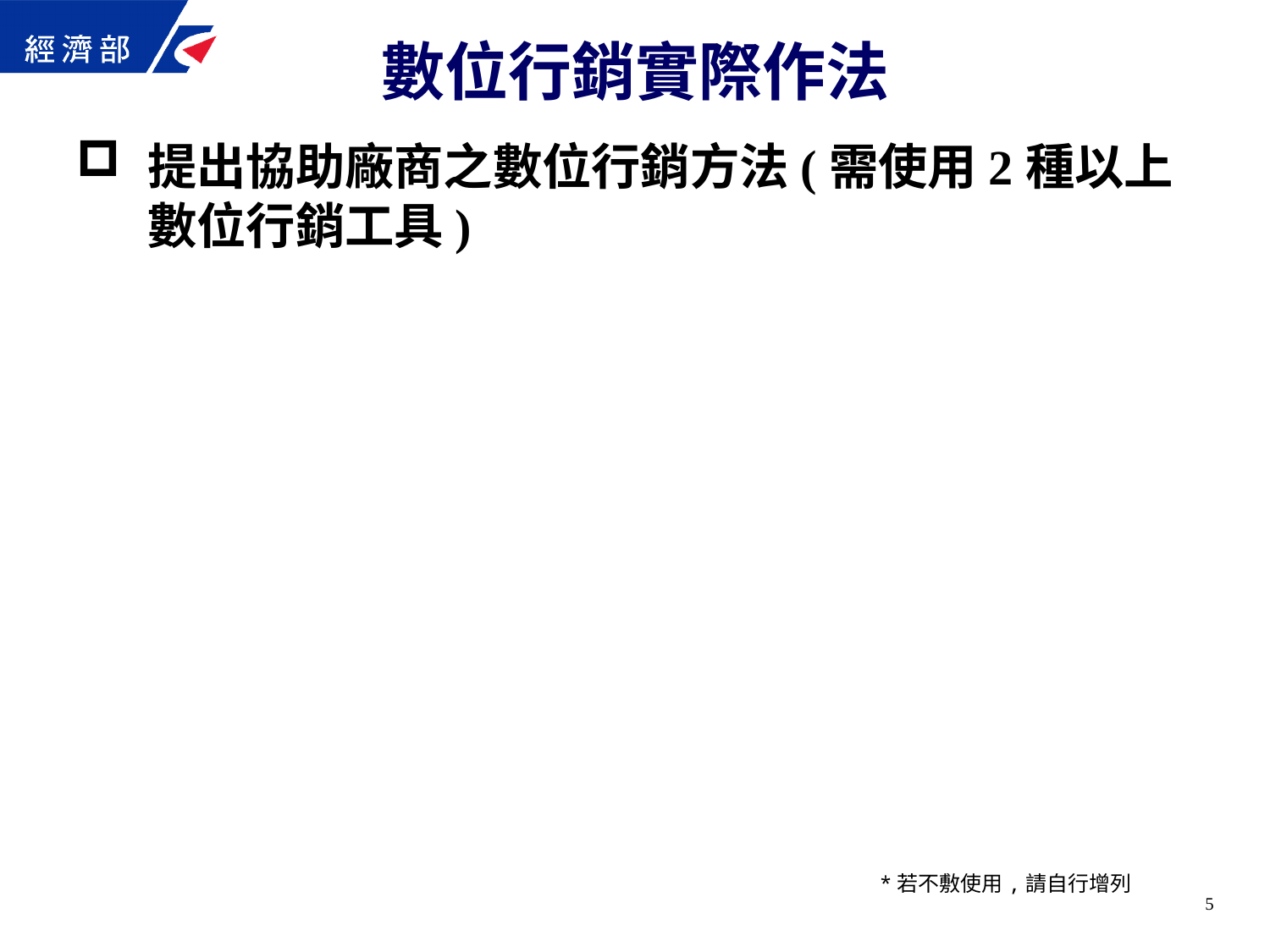

# 數位行銷實際作法
提出協助廠商之數位行銷方法(需使用2種以上數位行銷工具)
*若不敷使用,請自行增列
5